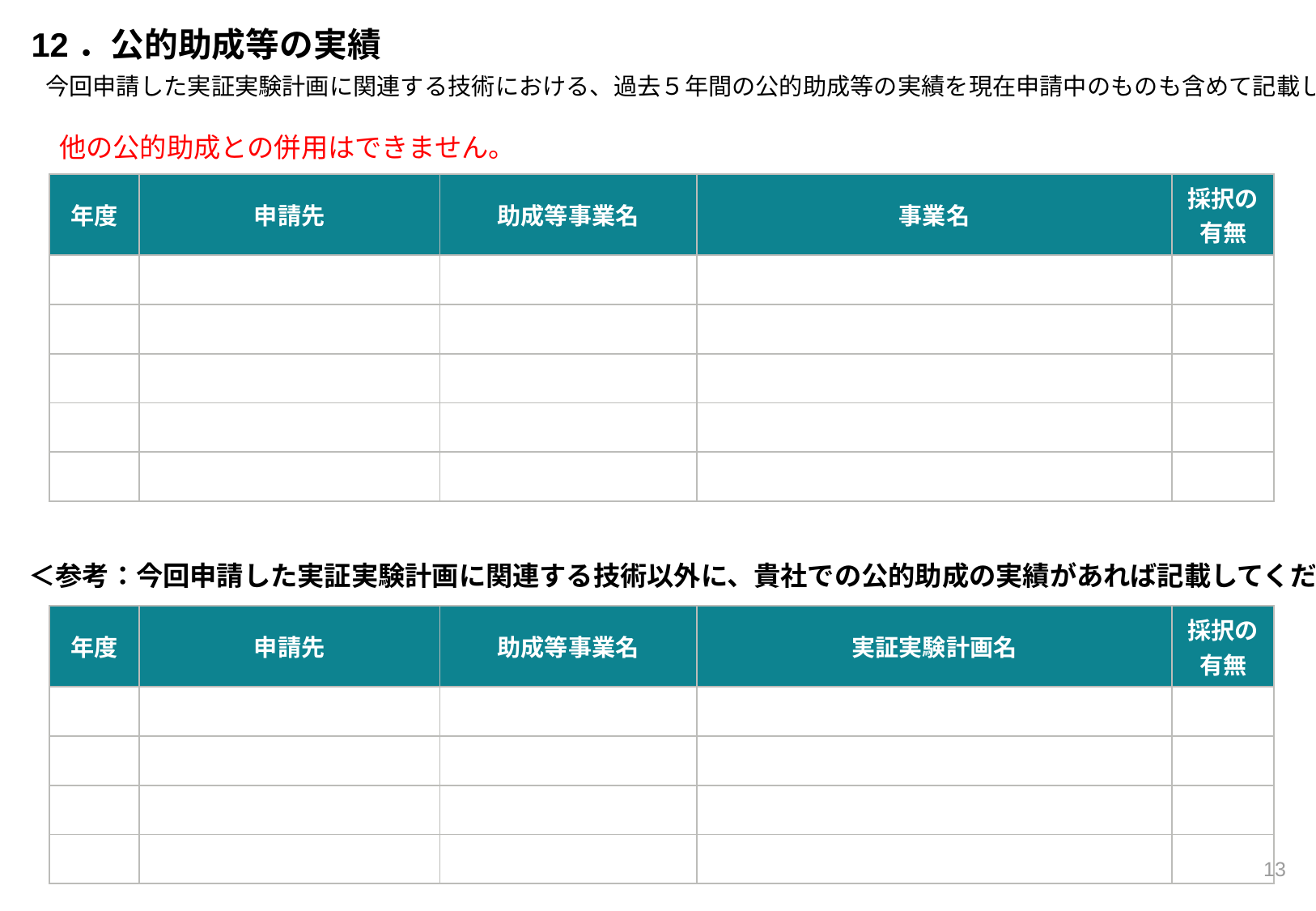

12．公的助成等の実績
今回申請した実証実験計画に関連する技術における、過去５年間の公的助成等の実績を現在申請中のものも含めて記載してください。

他の公的助成との併用はできません。
| 年度 | 申請先 | 助成等事業名 | 事業名 | 採択の有無 |
| --- | --- | --- | --- | --- |
|  |  |  |  |  |
|  |  |  |  |  |
|  |  |  |  |  |
|  |  |  |  |  |
|  |  |  |  |  |
＜参考：今回申請した実証実験計画に関連する技術以外に、貴社での公的助成の実績があれば記載してください。＞
| 年度 | 申請先 | 助成等事業名 | 実証実験計画名 | 採択の有無 |
| --- | --- | --- | --- | --- |
|  |  |  |  |  |
|  |  |  |  |  |
|  |  |  |  |  |
|  |  |  |  |  |
13